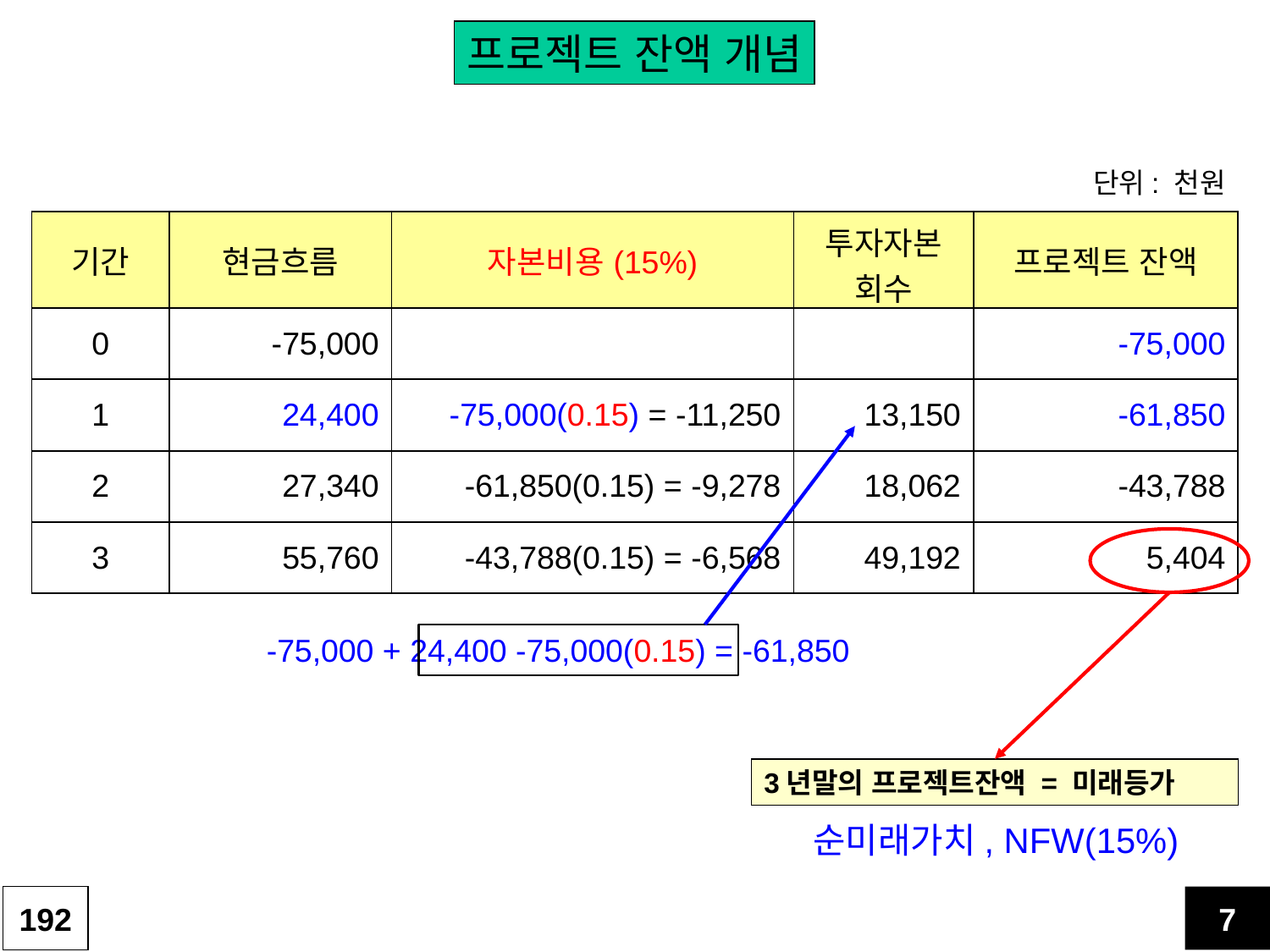

프로젝트 잔액 개념
단위: 천원
| 기간 | 현금흐름 | 자본비용(15%) | 투자자본 회수 | 프로젝트 잔액 |
| --- | --- | --- | --- | --- |
| 0 | -75,000 |  |  | -75,000 |
| 1 | 24,400 | -75,000(0.15) = -11,250 | 13,150 | -61,850 |
| 2 | 27,340 | -61,850(0.15) = -9,278 | 18,062 | -43,788 |
| 3 | 55,760 | -43,788(0.15) = -6,568 | 49,192 | 5,404 |

-75,000 + 24,400 -75,000(0.15) = -61,850

3년말의 프로젝트잔액 = 미래등가
순미래가치, NFW(15%)
192
7